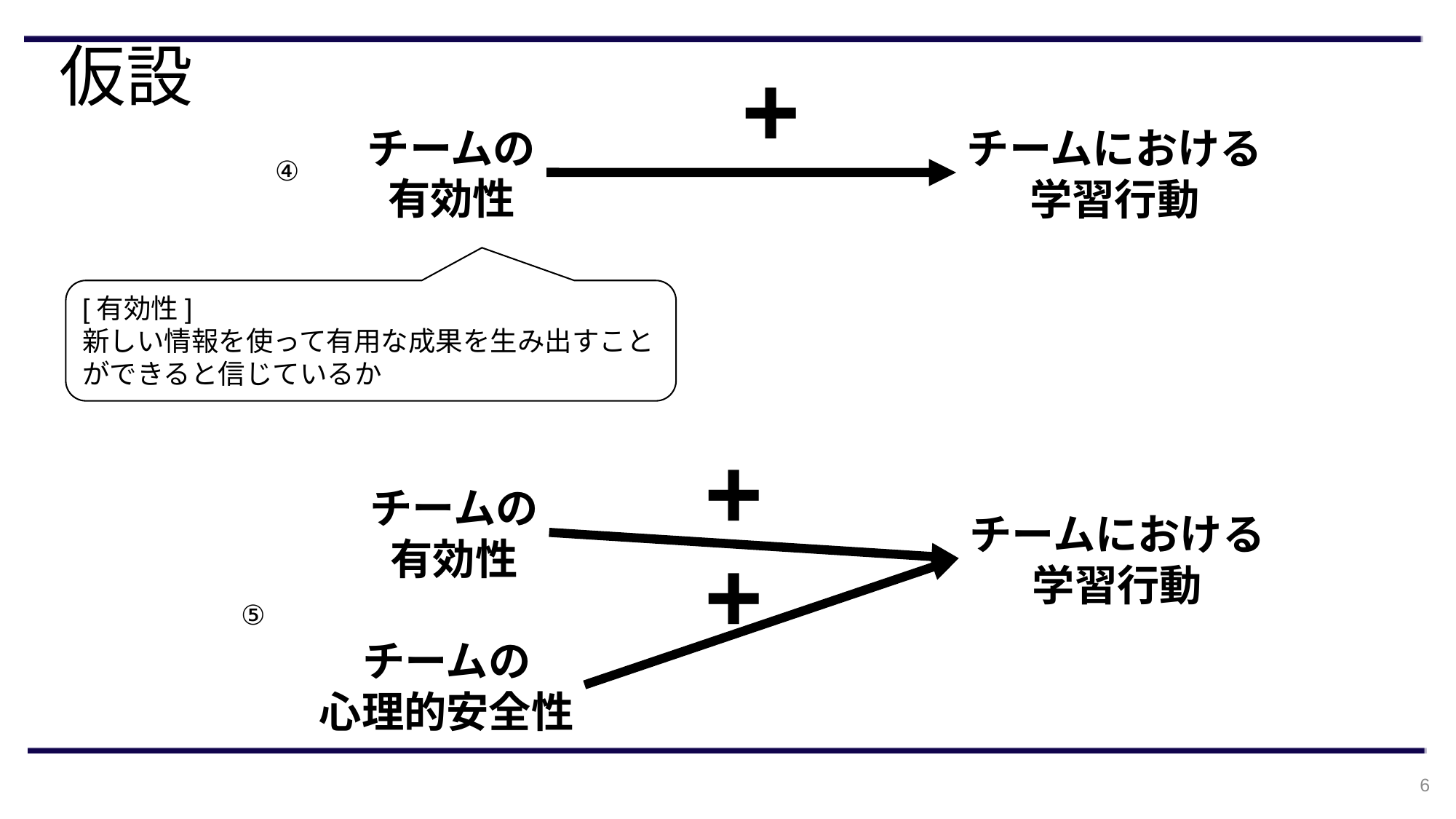

# 仮設
+
チームの
有効性
チームにおける
学習行動
④
[有効性]
新しい情報を使って有用な成果を生み出すことができると信じているか
+
チームの
有効性
チームにおける
学習行動
+
⑤
チームの
心理的安全性
6